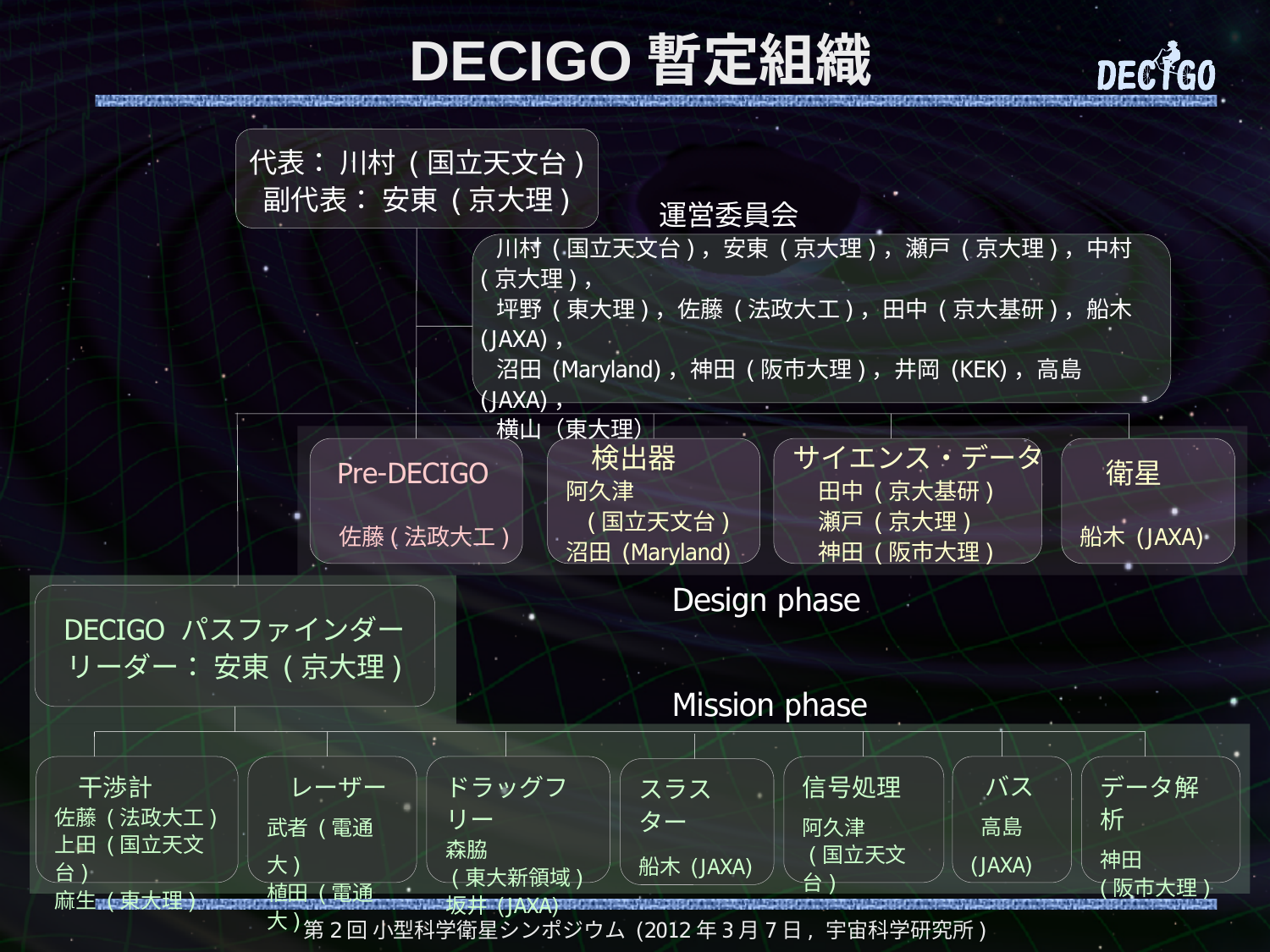

# DECIGO暫定組織
代表： 川村 (国立天文台)
副代表： 安東 (京大理)

                           運営委員会
  川村 (国立天文台)，安東 (京大理)，瀬戸 (京大理)，中村 (京大理)，
  坪野 (東大理)，佐藤 (法政大工)，田中 (京大基研)，船木 (JAXA)，
  沼田 (Maryland)，神田 (阪市大理)，井岡 (KEK)，高島 (JAXA)，
  横山（東大理）

 Pre-DECIGO

 佐藤(法政大工)
   検出器
阿久津
   (国立天文台)
沼田 (Maryland)
サイエンス・データ
    田中 (京大基研)
    瀬戸 (京大理)
    神田 (阪市大理)
   衛星

船木 (JAXA)
Design phase

DECIGO パスファインダー
リーダー： 安東 (京大理)
Mission phase

   レーザー
武者 (電通大)
植田 (電通大)
ドラッグフリー
森脇
 (東大新領域)
坂井 (JAXA)
信号処理
阿久津
 (国立天文台)
  バス
 高島   (JAXA)
データ解析
神田
(阪市大理)
    干渉計
佐藤 (法政大工)
上田 (国立天文台)
麻生 (東大理)
スラスター
船木 (JAXA)
第2回 小型科学衛星シンポジウム (2012年3月7日, 宇宙科学研究所)